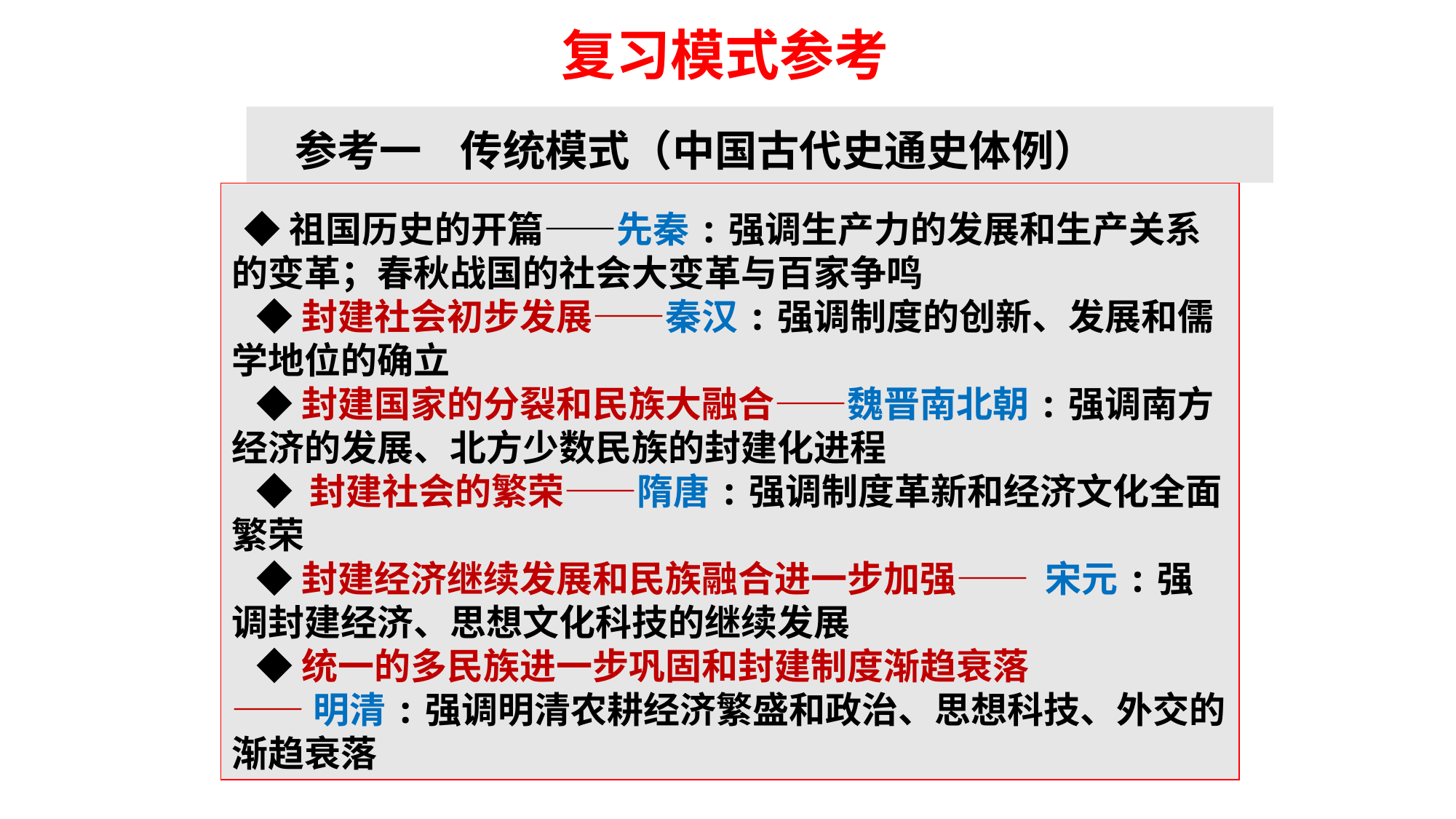

复习模式参考
  参考一    传统模式（中国古代史通史体例）

  ◆祖国历史的开篇——先秦:强调生产力的发展和生产关系的变革；春秋战国的社会大变革与百家争鸣
   ◆封建社会初步发展——秦汉:强调制度的创新、发展和儒学地位的确立
   ◆封建国家的分裂和民族大融合——魏晋南北朝:强调南方经济的发展、北方少数民族的封建化进程
   ◆ 封建社会的繁荣——隋唐:强调制度革新和经济文化全面繁荣
   ◆封建经济继续发展和民族融合进一步加强——  宋元:强调封建经济、思想文化科技的继续发展
   ◆统一的多民族进一步巩固和封建制度渐趋衰落
——明清:强调明清农耕经济繁盛和政治、思想科技、外交的渐趋衰落